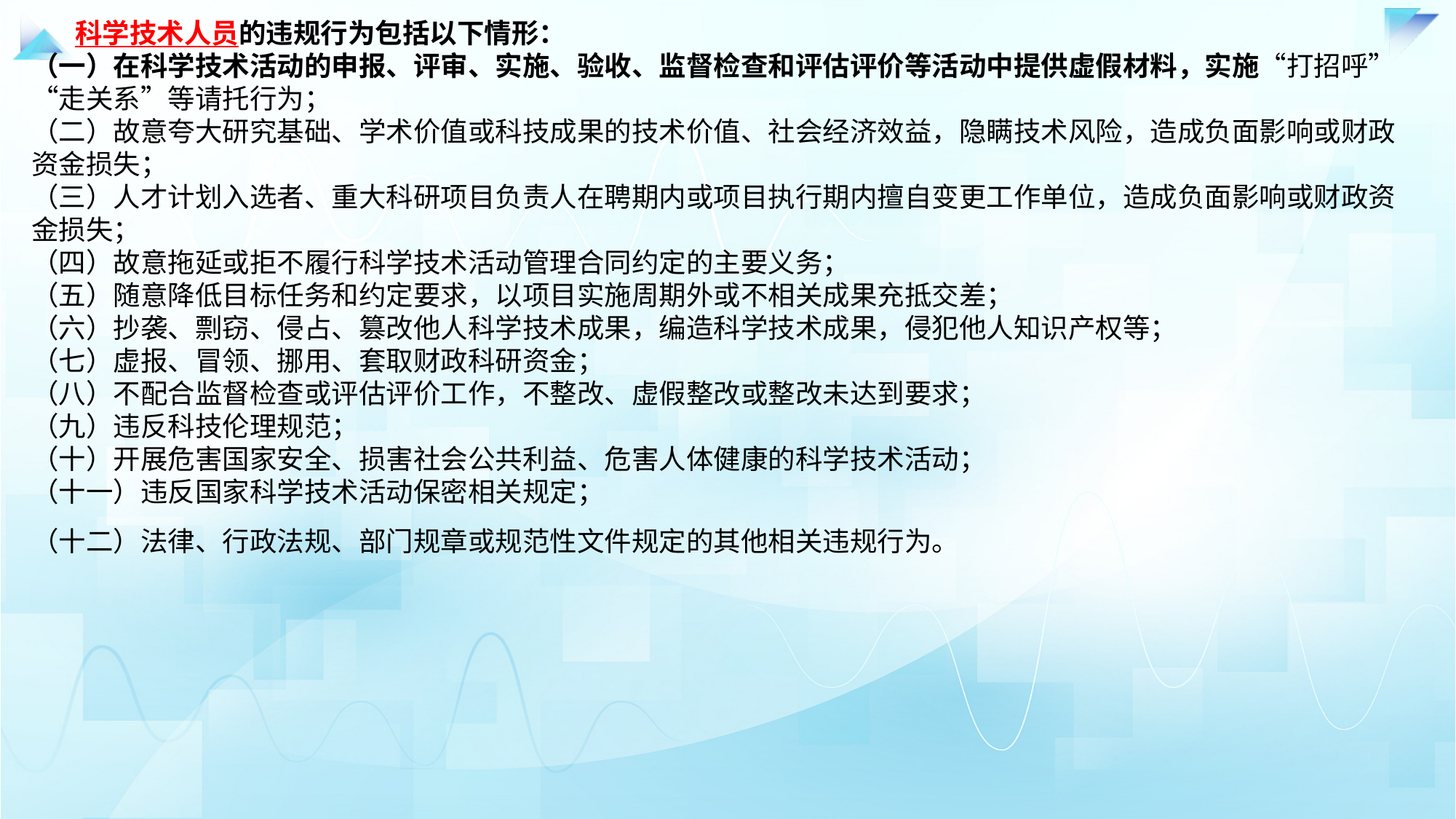

科学技术人员的违规行为包括以下情形：（一）在科学技术活动的申报、评审、实施、验收、监督检查和评估评价等活动中提供虚假材料，实施“打招呼”“走关系”等请托行为；（二）故意夸大研究基础、学术价值或科技成果的技术价值、社会经济效益，隐瞒技术风险，造成负面影响或财政资金损失；（三）人才计划入选者、重大科研项目负责人在聘期内或项目执行期内擅自变更工作单位，造成负面影响或财政资金损失；（四）故意拖延或拒不履行科学技术活动管理合同约定的主要义务；（五）随意降低目标任务和约定要求，以项目实施周期外或不相关成果充抵交差；（六）抄袭、剽窃、侵占、篡改他人科学技术成果，编造科学技术成果，侵犯他人知识产权等；（七）虚报、冒领、挪用、套取财政科研资金；（八）不配合监督检查或评估评价工作，不整改、虚假整改或整改未达到要求；（九）违反科技伦理规范；（十）开展危害国家安全、损害社会公共利益、危害人体健康的科学技术活动；（十一）违反国家科学技术活动保密相关规定；（十二）法律、行政法规、部门规章或规范性文件规定的其他相关违规行为。